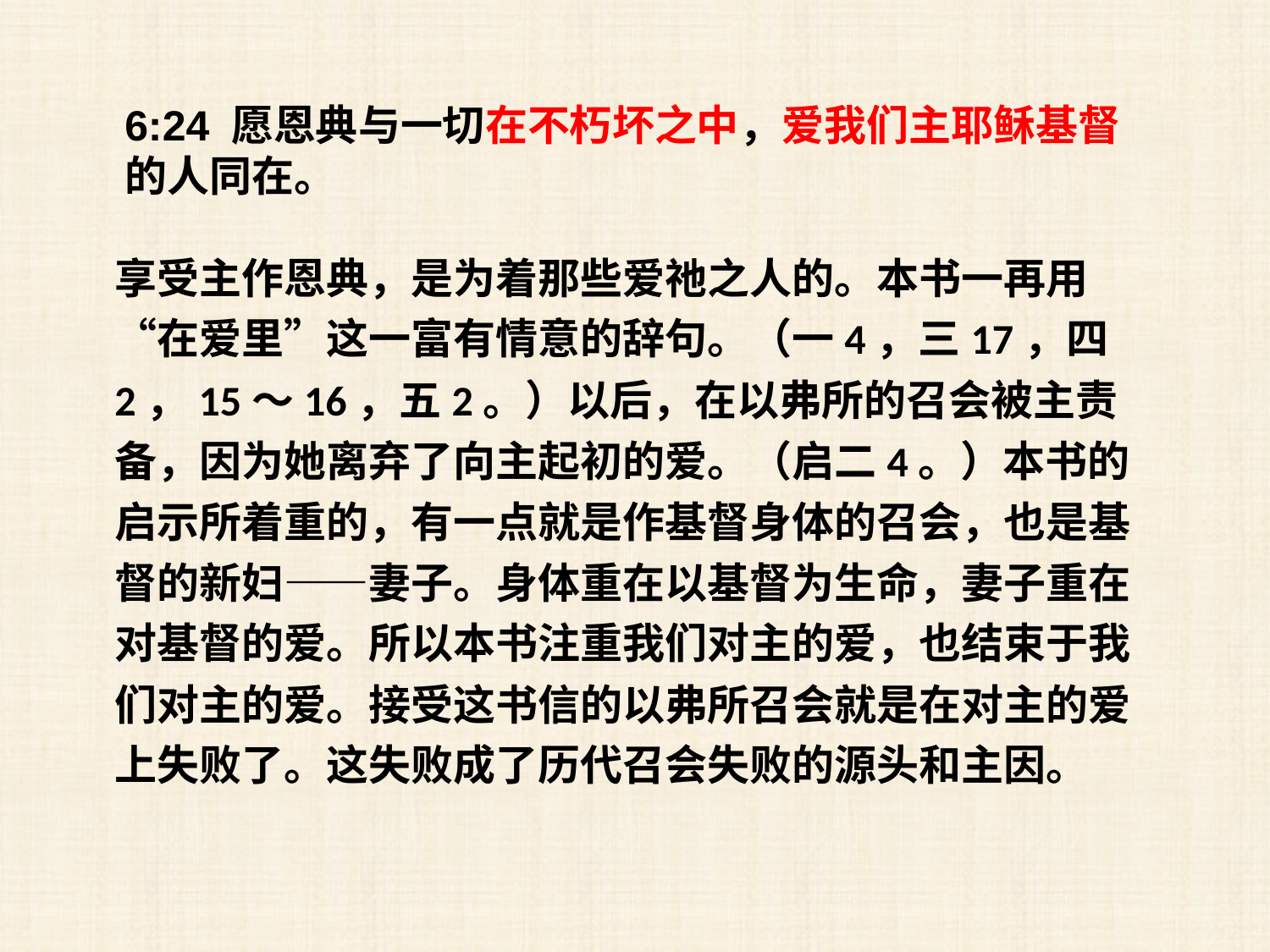

6:24 愿恩典与一切在不朽坏之中，爱我们主耶稣基督的人同在。
享受主作恩典，是为着那些爱祂之人的。本书一再用“在爱里”这一富有情意的辞句。（一4，三17，四2，15～16，五2。）以后，在以弗所的召会被主责备，因为她离弃了向主起初的爱。（启二4。）本书的启示所着重的，有一点就是作基督身体的召会，也是基督的新妇——妻子。身体重在以基督为生命，妻子重在对基督的爱。所以本书注重我们对主的爱，也结束于我们对主的爱。接受这书信的以弗所召会就是在对主的爱上失败了。这失败成了历代召会失败的源头和主因。